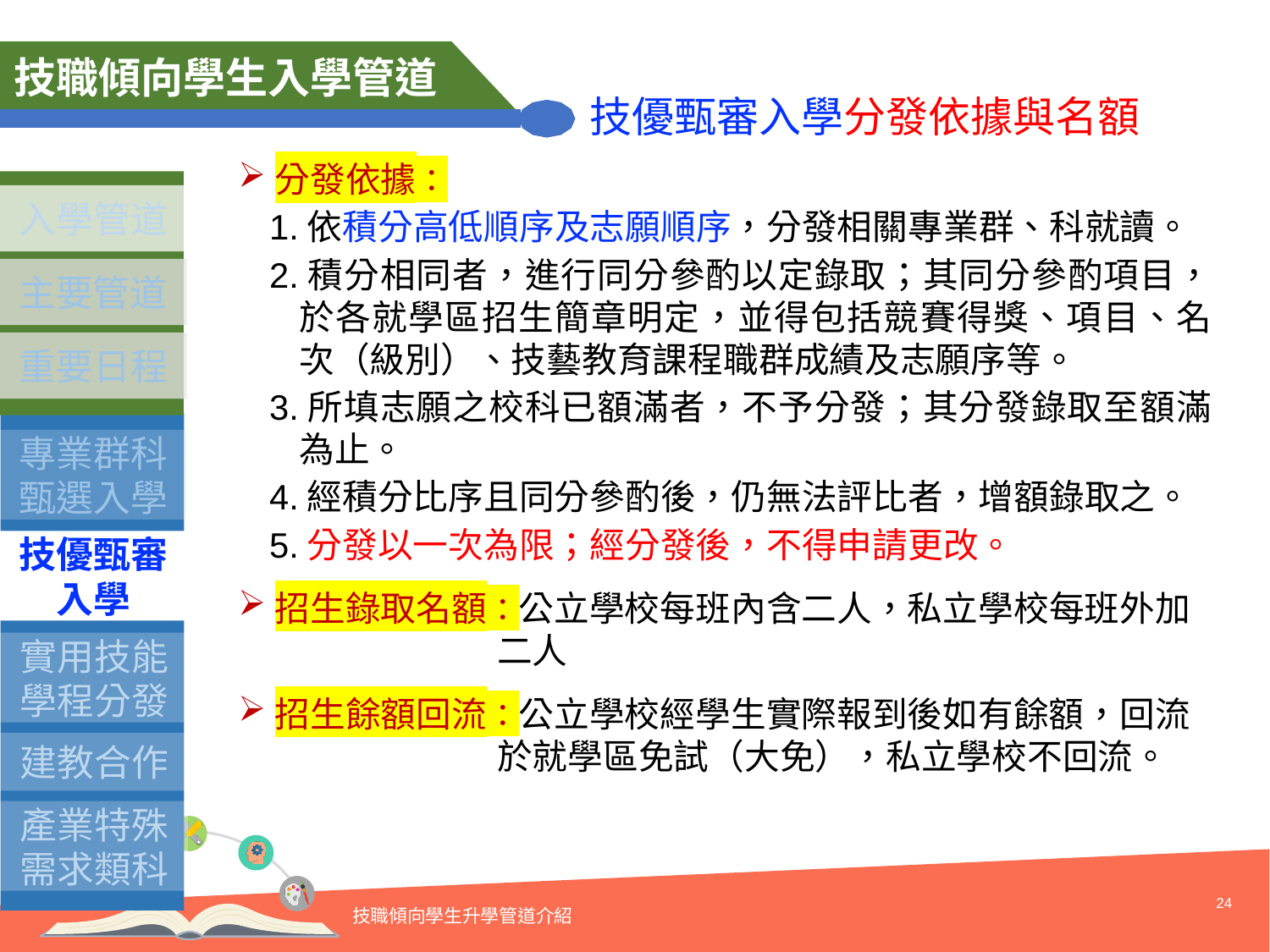

技職傾向學生入學管道

技優甄審入學分發依據與名額
分發依據：
1.依積分高低順序及志願順序，分發相關專業群、科就讀。
2.積分相同者，進行同分參酌以定錄取；其同分參酌項目，於各就學區招生簡章明定，並得包括競賽得獎、項目、名次（級別）、技藝教育課程職群成績及志願序等。
3.所填志願之校科已額滿者，不予分發；其分發錄取至額滿為止。
4.經積分比序且同分參酌後，仍無法評比者，增額錄取之。
5.分發以一次為限；經分發後，不得申請更改。
招生錄取名額：公立學校每班內含二人，私立學校每班外加
                                二人
招生餘額回流：公立學校經學生實際報到後如有餘額，回流
                                於就學區免試（大免），私立學校不回流。

入學管道
主要管道
重要日程

專業群科
甄選入學
技優甄審入學
實用技能學程分發
建教合作
產業特殊需求類科
24